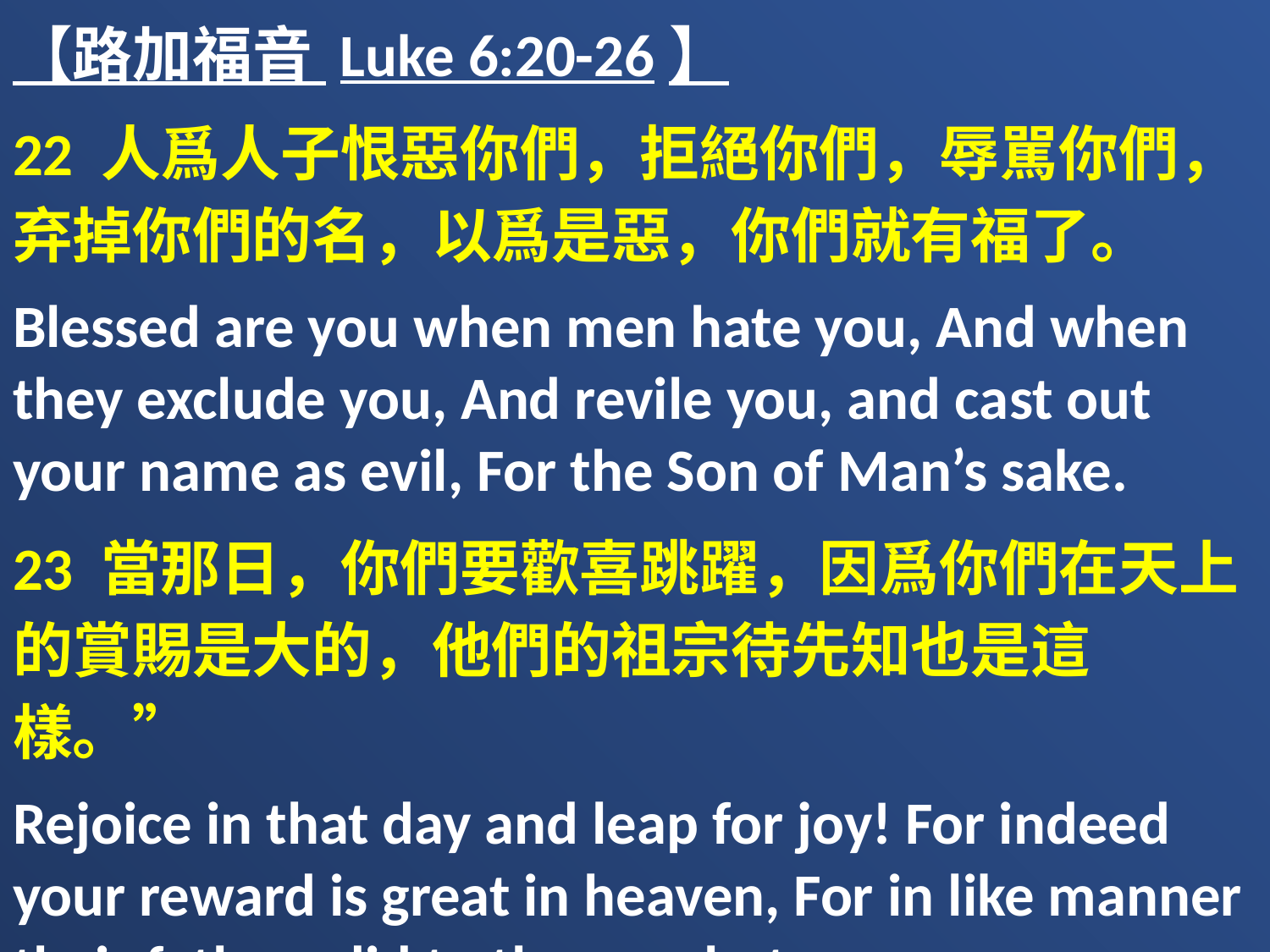

【路加福音 Luke 6:20-26】
22 人爲人子恨惡你們，拒絕你們，辱駡你們，弃掉你們的名，以爲是惡，你們就有福了。
Blessed are you when men hate you, And when they exclude you, And revile you, and cast out your name as evil, For the Son of Man’s sake.
23 當那日，你們要歡喜跳躍，因爲你們在天上的賞賜是大的，他們的祖宗待先知也是這樣。”
Rejoice in that day and leap for joy! For indeed your reward is great in heaven, For in like manner their fathers did to the prophets.